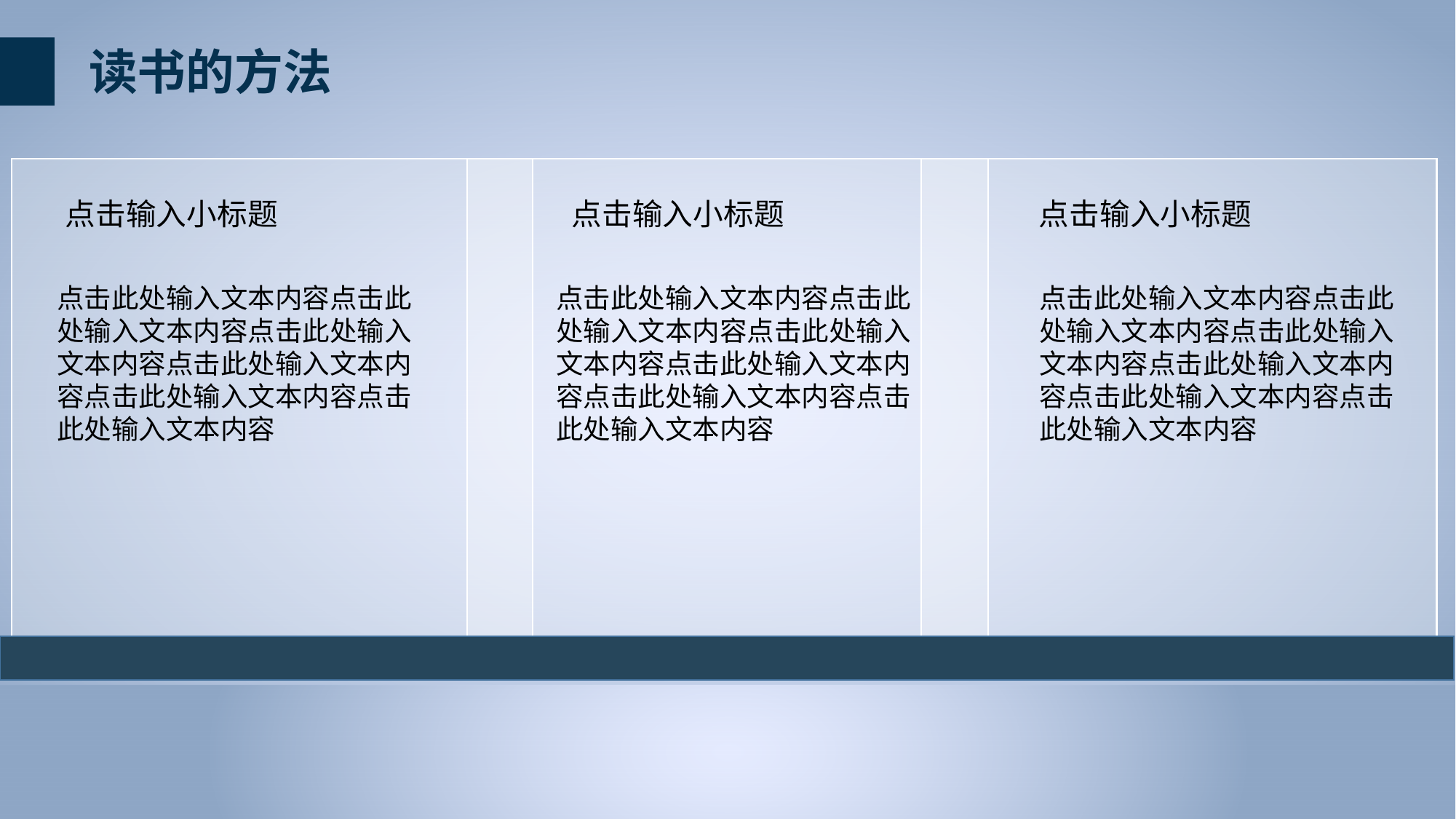

读书的方法

点击输入小标题
点击输入小标题
点击输入小标题
点击此处输入文本内容点击此处输入文本内容点击此处输入文本内容点击此处输入文本内容点击此处输入文本内容点击此处输入文本内容

点击此处输入文本内容点击此处输入文本内容点击此处输入文本内容点击此处输入文本内容点击此处输入文本内容点击此处输入文本内容

点击此处输入文本内容点击此处输入文本内容点击此处输入文本内容点击此处输入文本内容点击此处输入文本内容点击此处输入文本内容